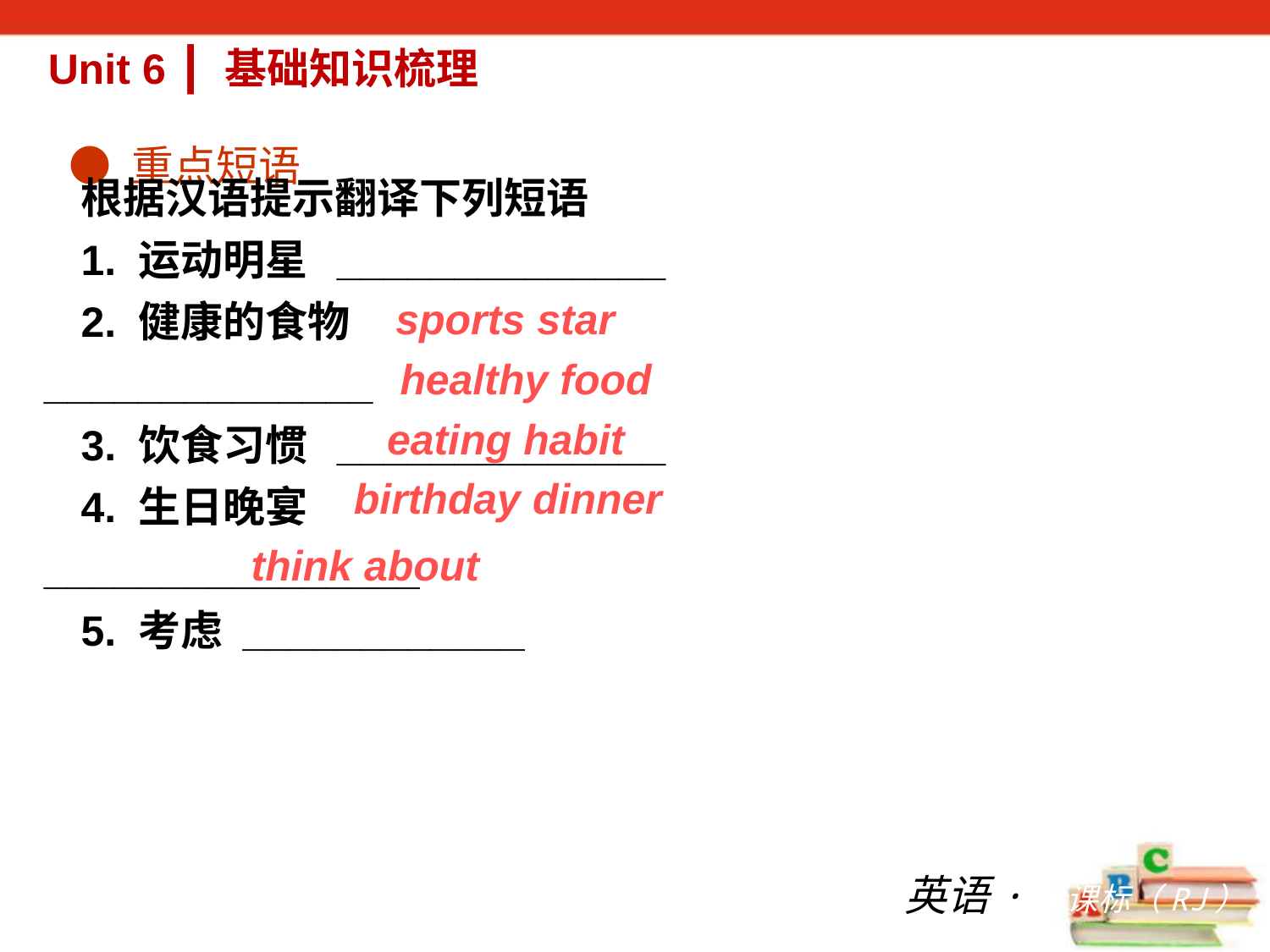

Unit 6 ┃ 基础知识梳理
● 重点短语
根据汉语提示翻译下列短语
1. 运动明星  ______________
2. 健康的食物 ______________
3. 饮食习惯  ______________
4. 生日晚宴 ________________
5. 考虑 ____________
sports star
healthy food
eating habit
birthday dinner
think about
英语·新课标（RJ）